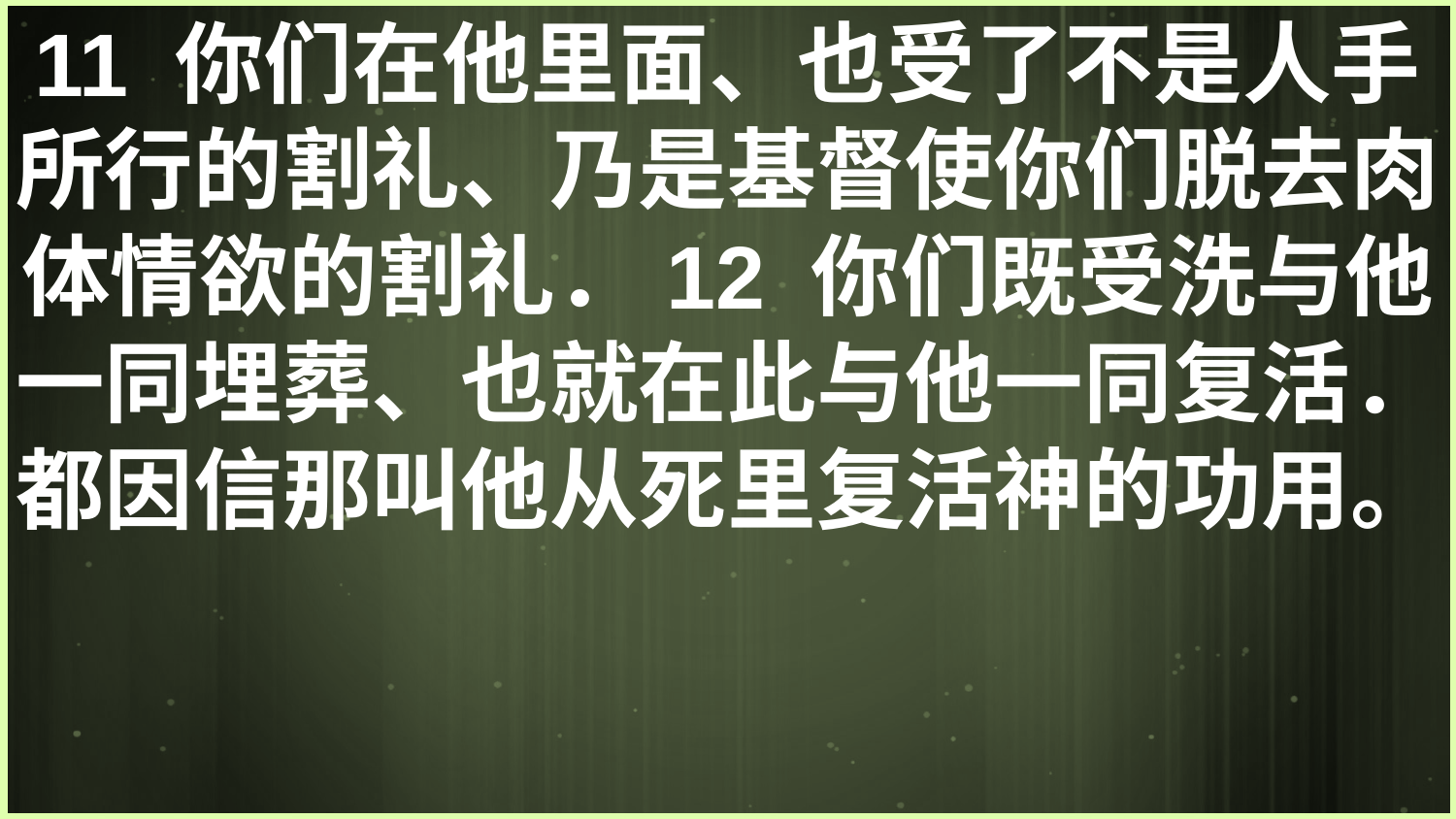

11 你们在他里面、也受了不是人手所行的割礼、乃是基督使你们脱去肉体情欲的割礼．12 你们既受洗与他一同埋葬、也就在此与他一同复活．都因信那叫他从死里复活神的功用。